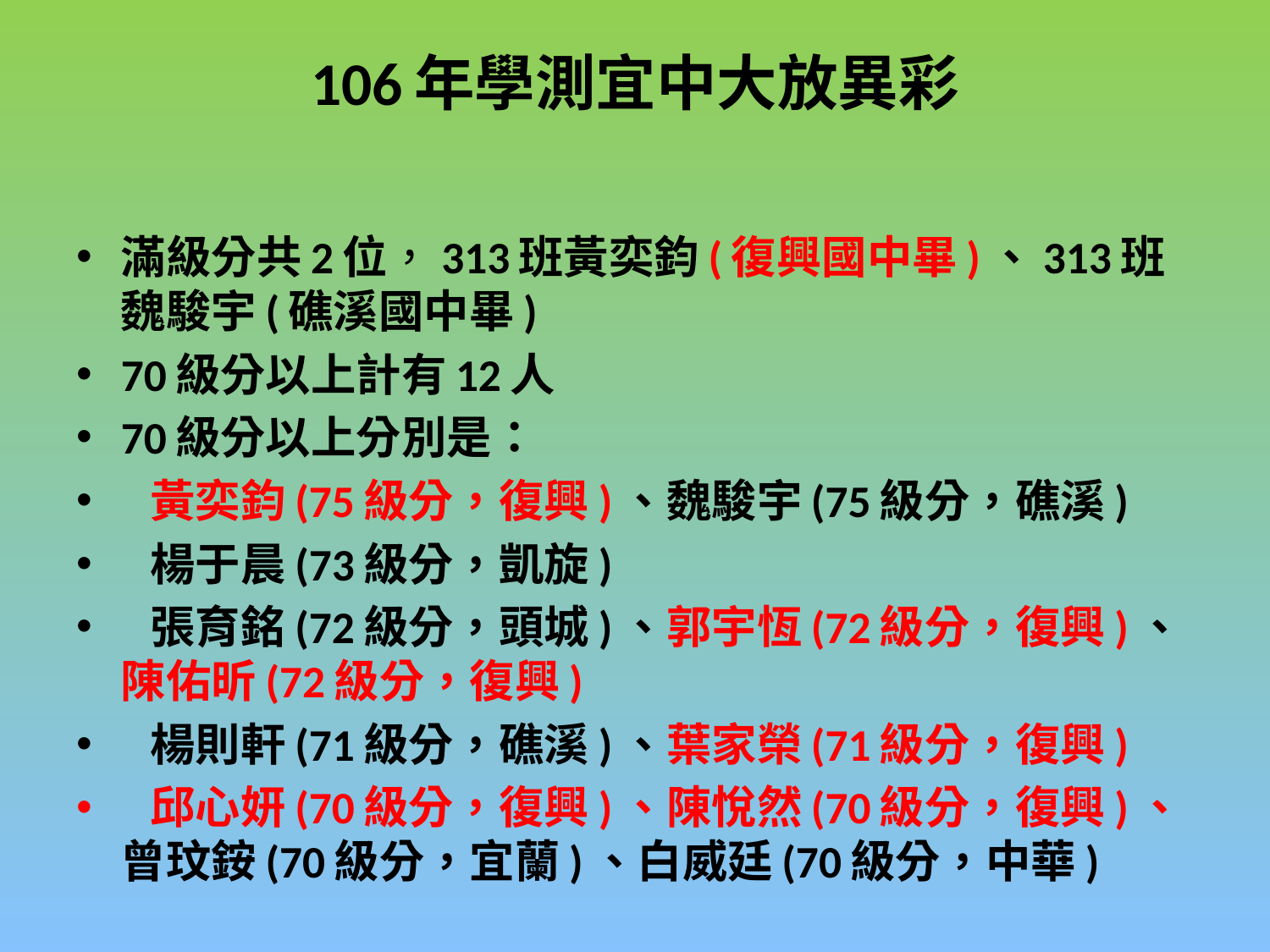

# 106年學測宜中大放異彩
滿級分共2位，313班黃奕鈞(復興國中畢)、313班魏駿宇(礁溪國中畢)
70級分以上計有12人
70級分以上分別是：
  黃奕鈞(75級分，復興)、魏駿宇(75級分，礁溪)
  楊于晨(73級分，凱旋)
  張育銘(72級分，頭城)、郭宇恆(72級分，復興)、陳佑昕(72級分，復興)
  楊則軒(71級分，礁溪)、葉家榮(71級分，復興)
  邱心妍(70級分，復興)、陳悅然(70級分，復興)、曾玟銨(70級分，宜蘭)、白威廷(70級分，中華)